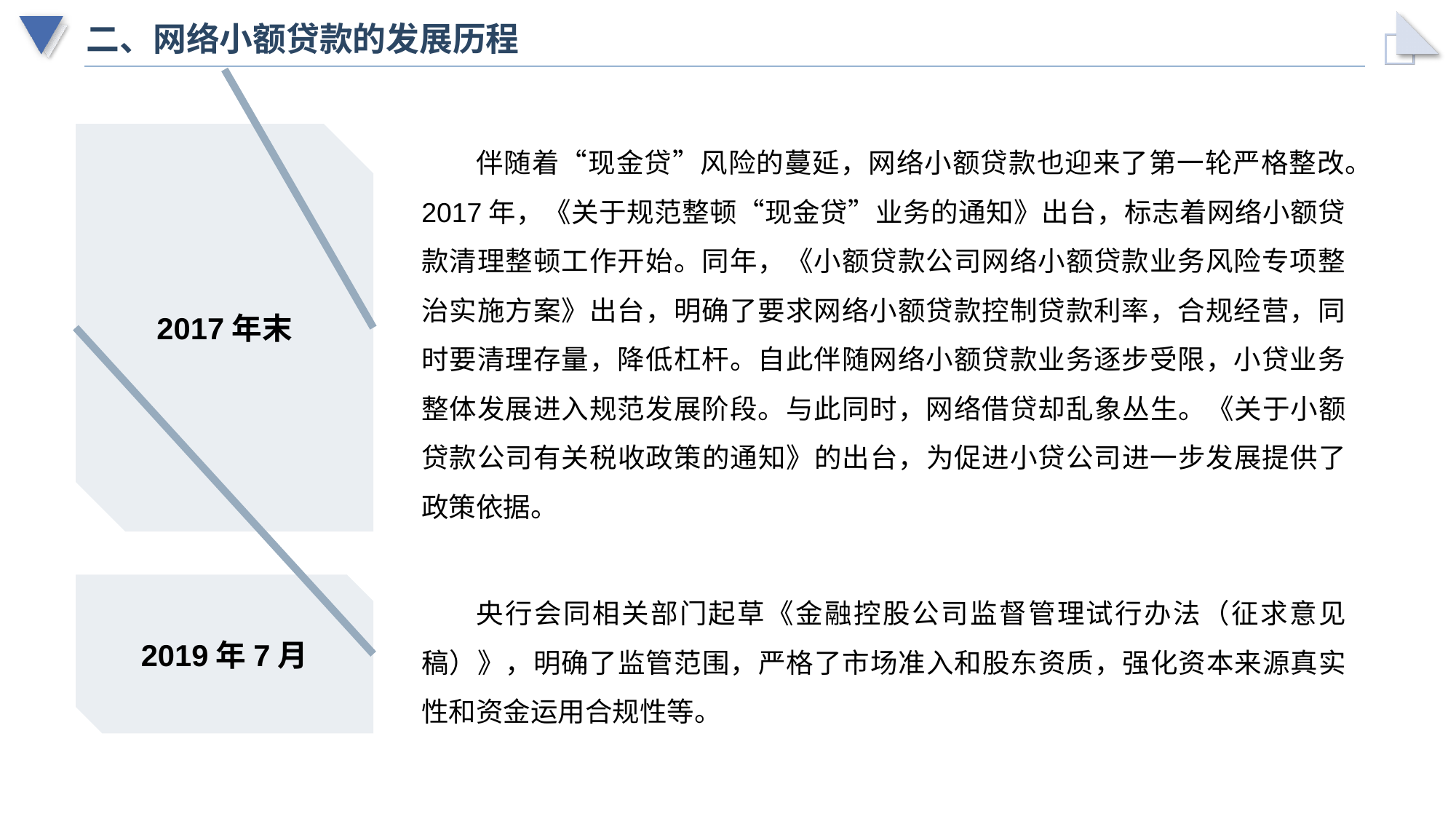

# 二、网络小额贷款的发展历程
2017年末
伴随着“现金贷”风险的蔓延，网络小额贷款也迎来了第一轮严格整改。2017年，《关于规范整顿“现金贷”业务的通知》出台，标志着网络小额贷款清理整顿工作开始。同年，《小额贷款公司网络小额贷款业务风险专项整治实施方案》出台，明确了要求网络小额贷款控制贷款利率，合规经营，同时要清理存量，降低杠杆。自此伴随网络小额贷款业务逐步受限，小贷业务整体发展进入规范发展阶段。与此同时，网络借贷却乱象丛生。《关于小额贷款公司有关税收政策的通知》的出台，为促进小贷公司进一步发展提供了政策依据。
2019年7月
央行会同相关部门起草《金融控股公司监督管理试行办法（征求意见稿）》，明确了监管范围，严格了市场准入和股东资质，强化资本来源真实性和资金运用合规性等。